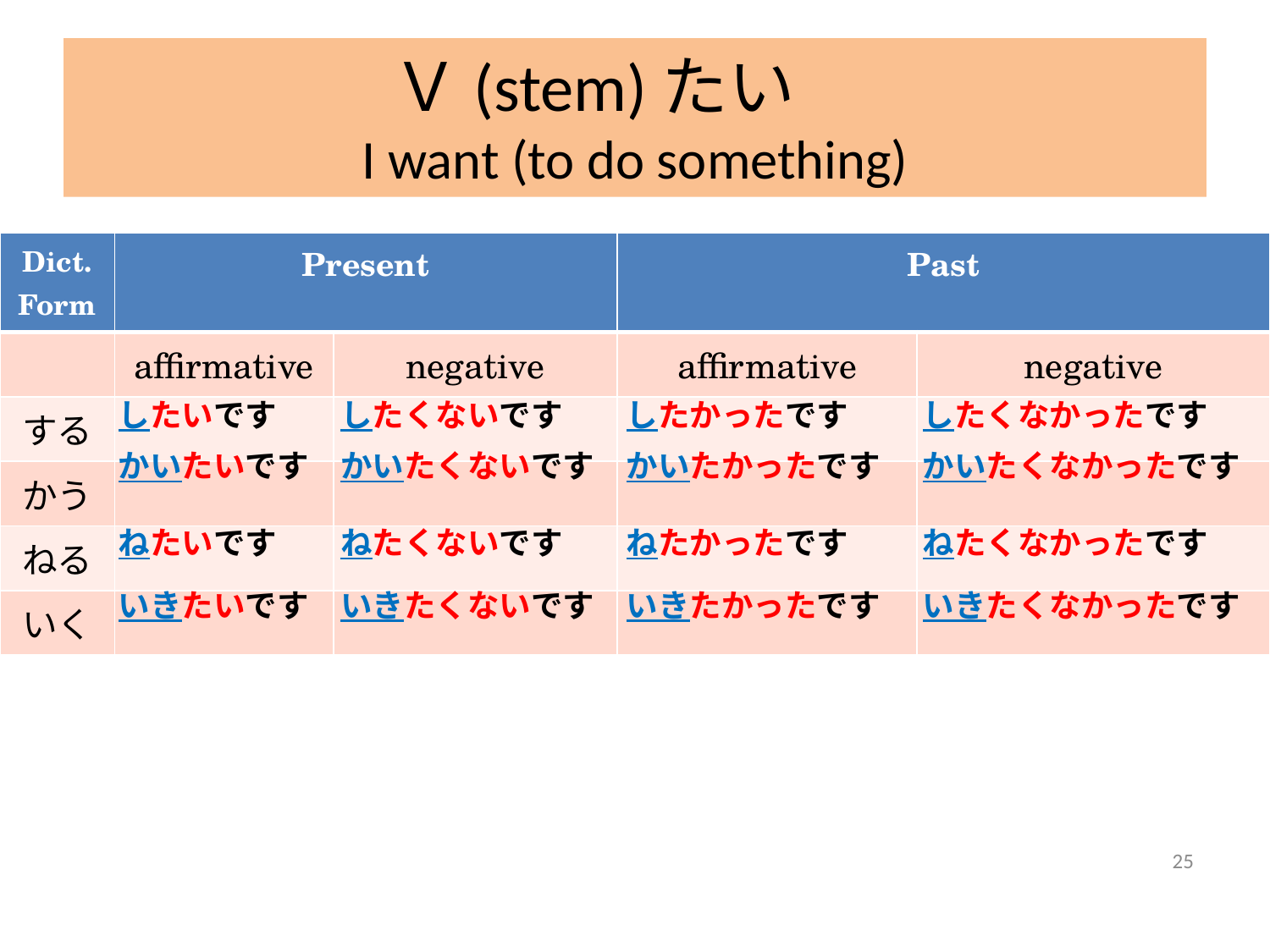

# Ｖ(stem)たい　 I want (to do something)
| Dict. Form | Present |  | Past |  |
| --- | --- | --- | --- | --- |
|  | affirmative | negative | affirmative | negative |
| する |  |  |  |  |
| かう |  |  |  |  |
| ねる |  |  |  |  |
| いく |  |  |  |  |
したいです
したくないです
したかったです
したくなかったです
かいたいです
かいたくないです
かいたかったです
かいたくなかったです
ねたいです
ねたくないです
ねたかったです
ねたくなかったです
いきたいです
いきたくないです
いきたかったです
いきたくなかったです
25